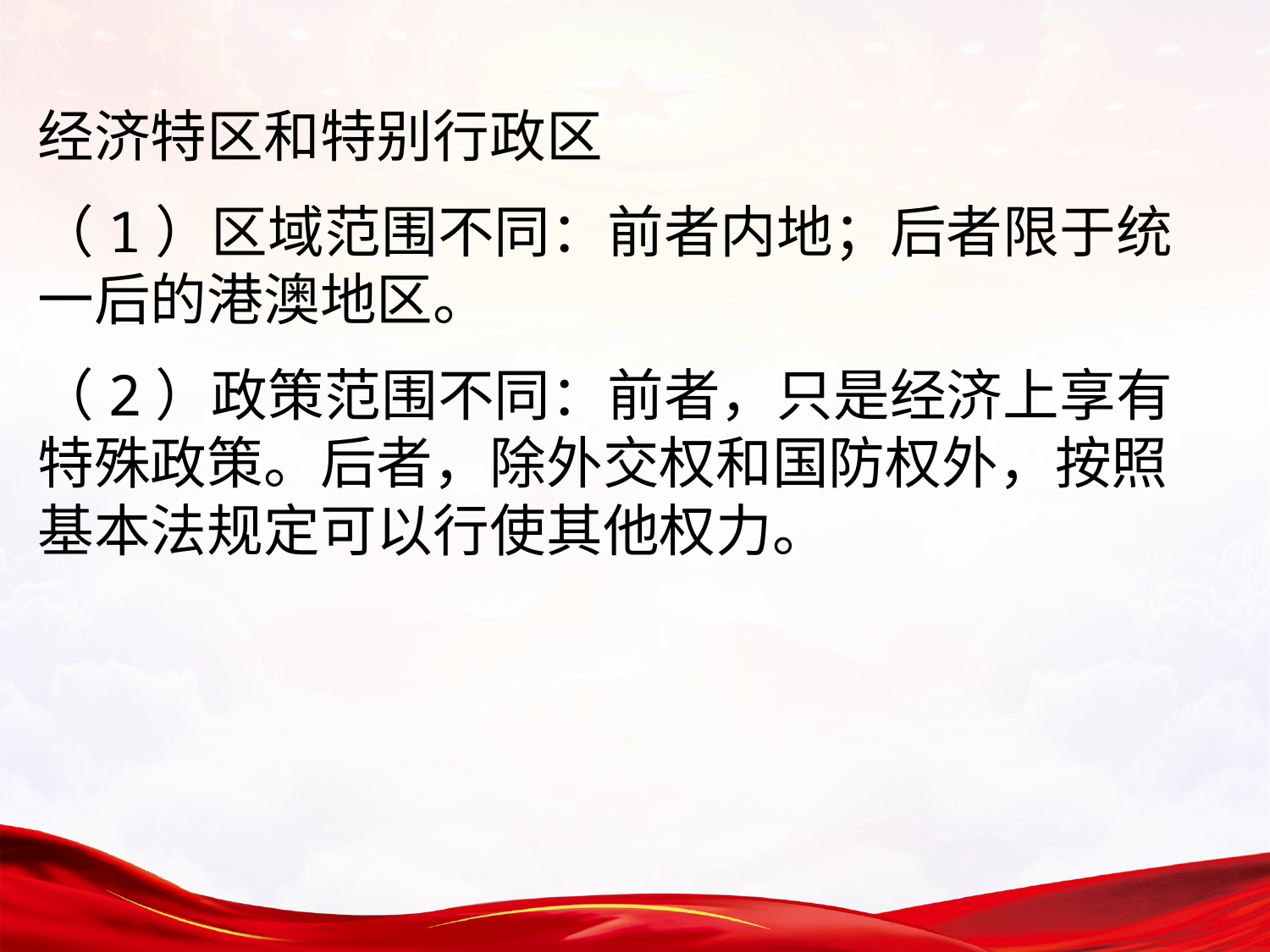

经济特区和特别行政区
（1）区域范围不同：前者内地；后者限于统一后的港澳地区。
（2）政策范围不同：前者，只是经济上享有特殊政策。后者，除外交权和国防权外，按照基本法规定可以行使其他权力。